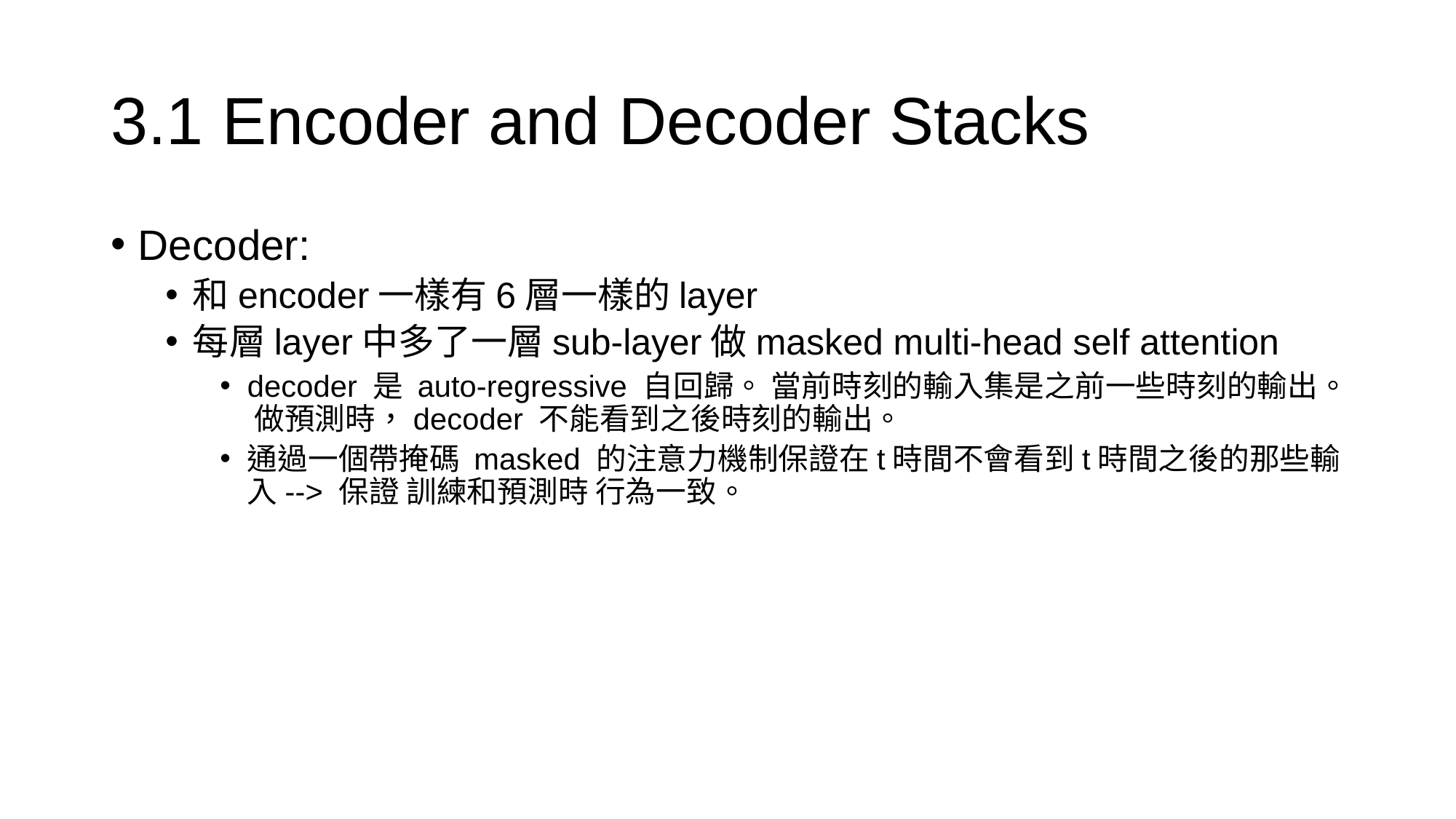

# 3.1 Encoder and Decoder Stacks
Decoder:
和encoder一樣有6層一樣的layer
每層layer中多了一層sub-layer做masked multi-head self attention
decoder 是 auto-regressive 自回歸。 當前時刻的輸入集是之前一些時刻的輸出。 做預測時，decoder 不能看到之後時刻的輸出。
通過一個帶掩碼 masked 的注意力機制保證在t時間不會看到t時間之後的那些輸入--> 保證 訓練和預測時 行為一致。